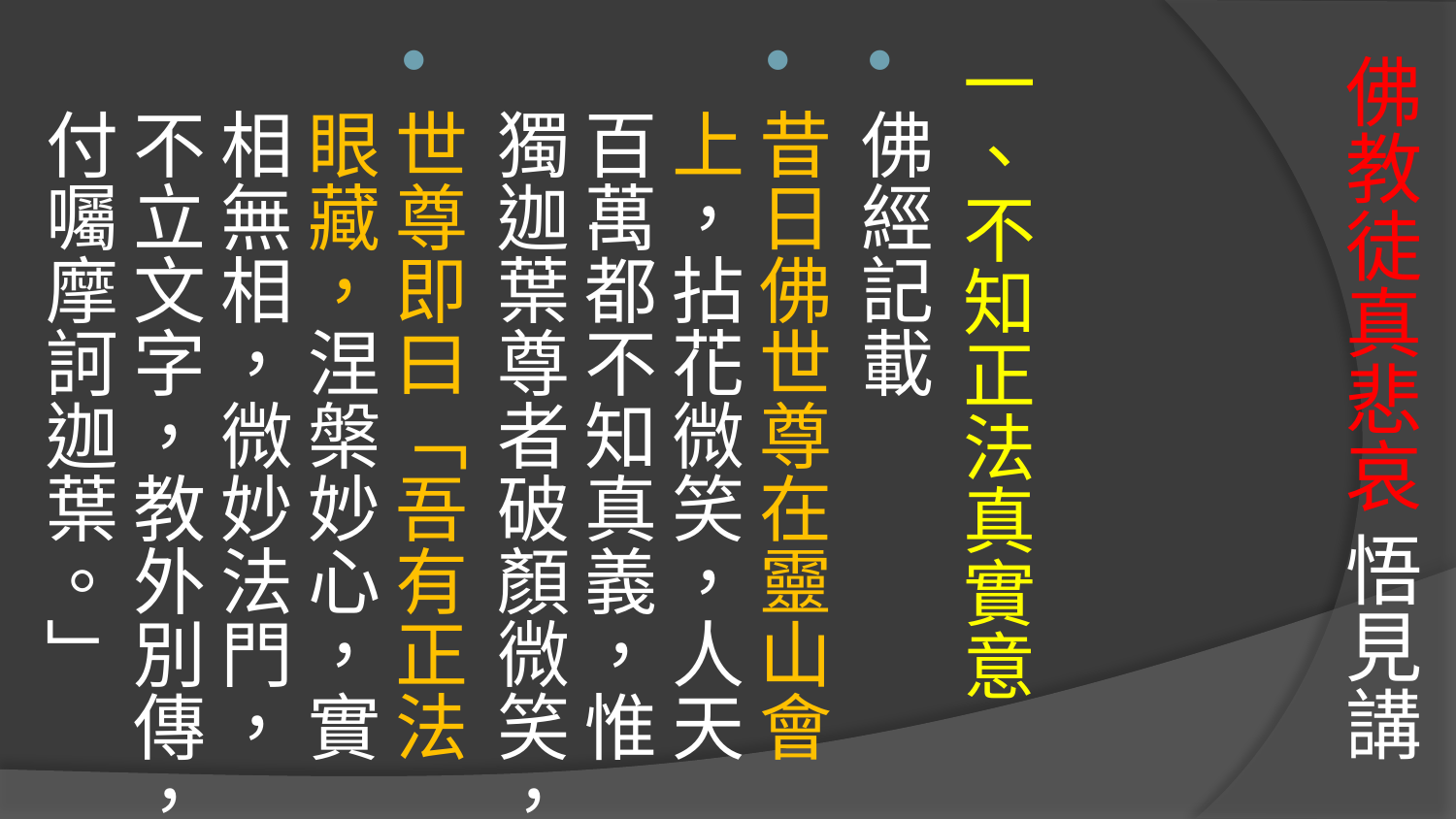

# 佛教徒真悲哀 悟見講
一、不知正法真實意
佛經記載
昔日佛世尊在靈山會上，拈花微笑，人天百萬都不知真義，惟獨迦葉尊者破顏微笑，
世尊即曰「吾有正法眼藏，涅槃妙心，實相無相，微妙法門，不立文字，教外別傳，付囑摩訶迦葉。」